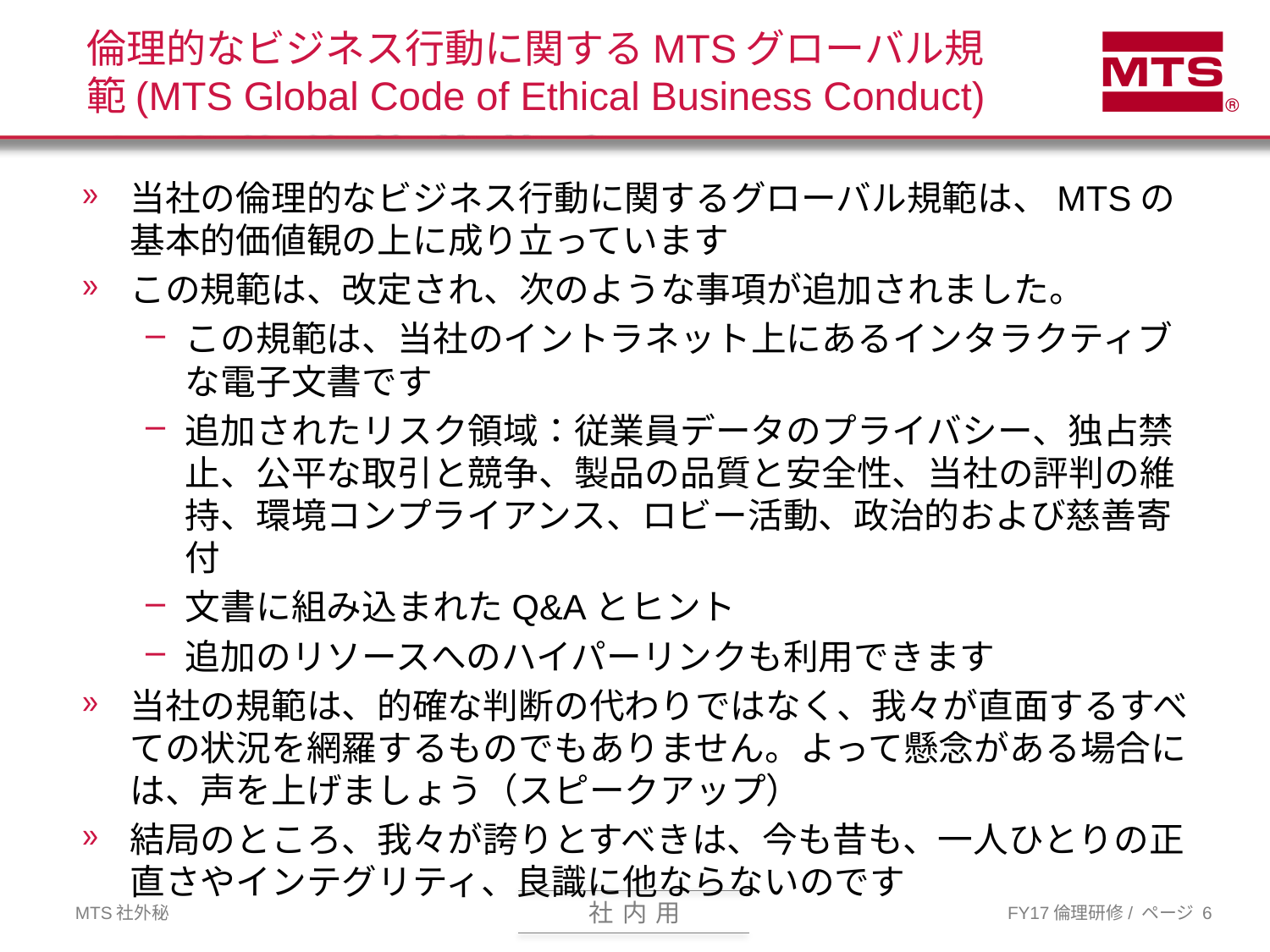

# 倫理的なビジネス行動に関するMTSグローバル規範(MTS Global Code of Ethical Business Conduct)
当社の倫理的なビジネス行動に関するグローバル規範は、MTSの基本的価値観の上に成り立っています
この規範は、改定され、次のような事項が追加されました。
この規範は、当社のイントラネット上にあるインタラクティブな電子文書です
追加されたリスク領域：従業員データのプライバシー、独占禁止、公平な取引と競争、製品の品質と安全性、当社の評判の維持、環境コンプライアンス、ロビー活動、政治的および慈善寄付
文書に組み込まれたQ&Aとヒント
追加のリソースへのハイパーリンクも利用できます
当社の規範は、的確な判断の代わりではなく、我々が直面するすべての状況を網羅するものでもありません。よって懸念がある場合には、声を上げましょう（スピークアップ）
結局のところ、我々が誇りとすべきは、今も昔も、一人ひとりの正直さやインテグリティ、良識に他ならないのです